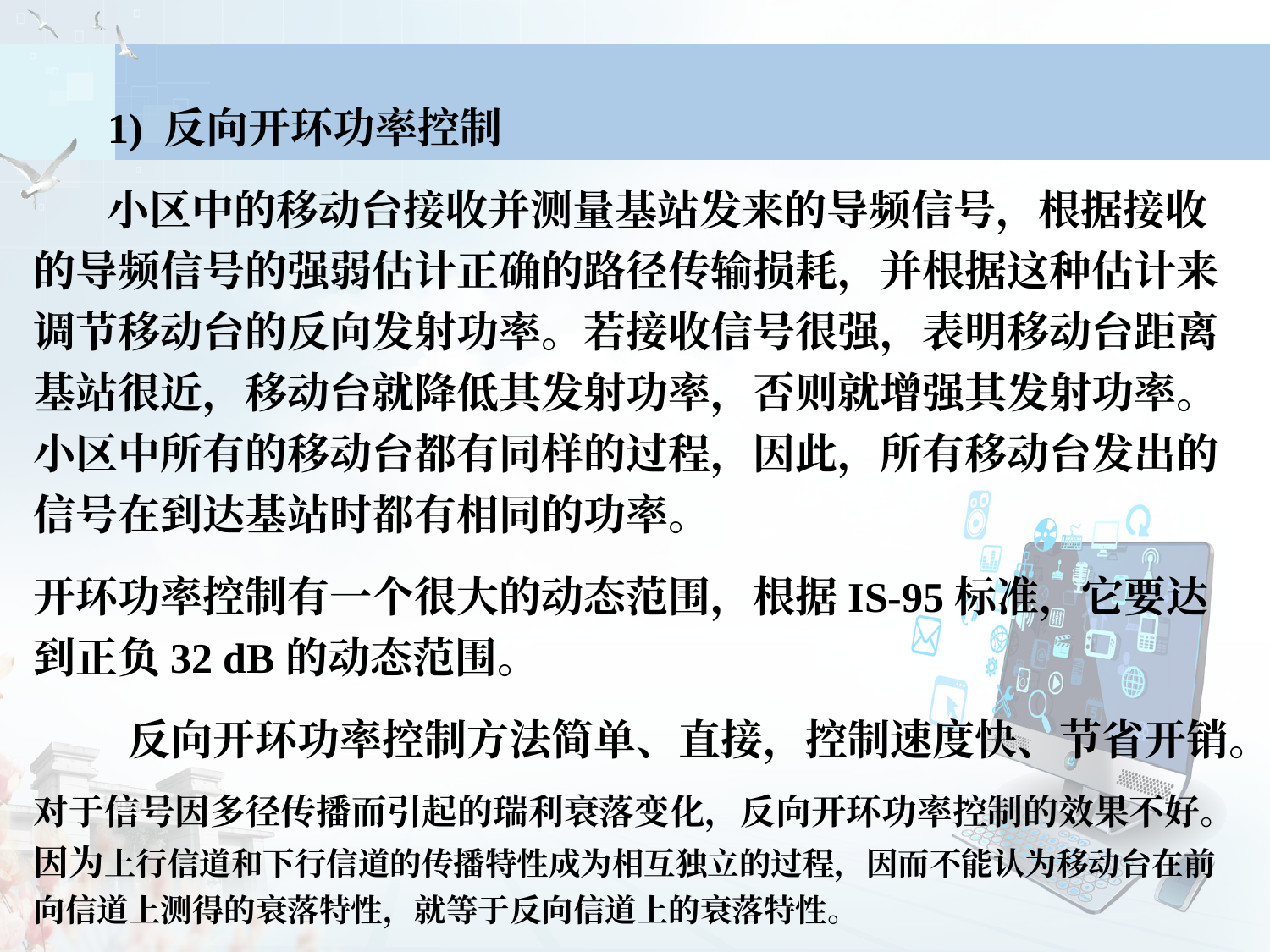

1) 反向开环功率控制
      小区中的移动台接收并测量基站发来的导频信号，根据接收的导频信号的强弱估计正确的路径传输损耗，并根据这种估计来调节移动台的反向发射功率。若接收信号很强，表明移动台距离基站很近，移动台就降低其发射功率，否则就增强其发射功率。小区中所有的移动台都有同样的过程，因此，所有移动台发出的信号在到达基站时都有相同的功率。
开环功率控制有一个很大的动态范围，根据IS-95标准，它要达到正负32 dB的动态范围。
        反向开环功率控制方法简单、直接，控制速度快、节省开销。
对于信号因多径传播而引起的瑞利衰落变化，反向开环功率控制的效果不好。因为上行信道和下行信道的传播特性成为相互独立的过程，因而不能认为移动台在前向信道上测得的衰落特性，就等于反向信道上的衰落特性。